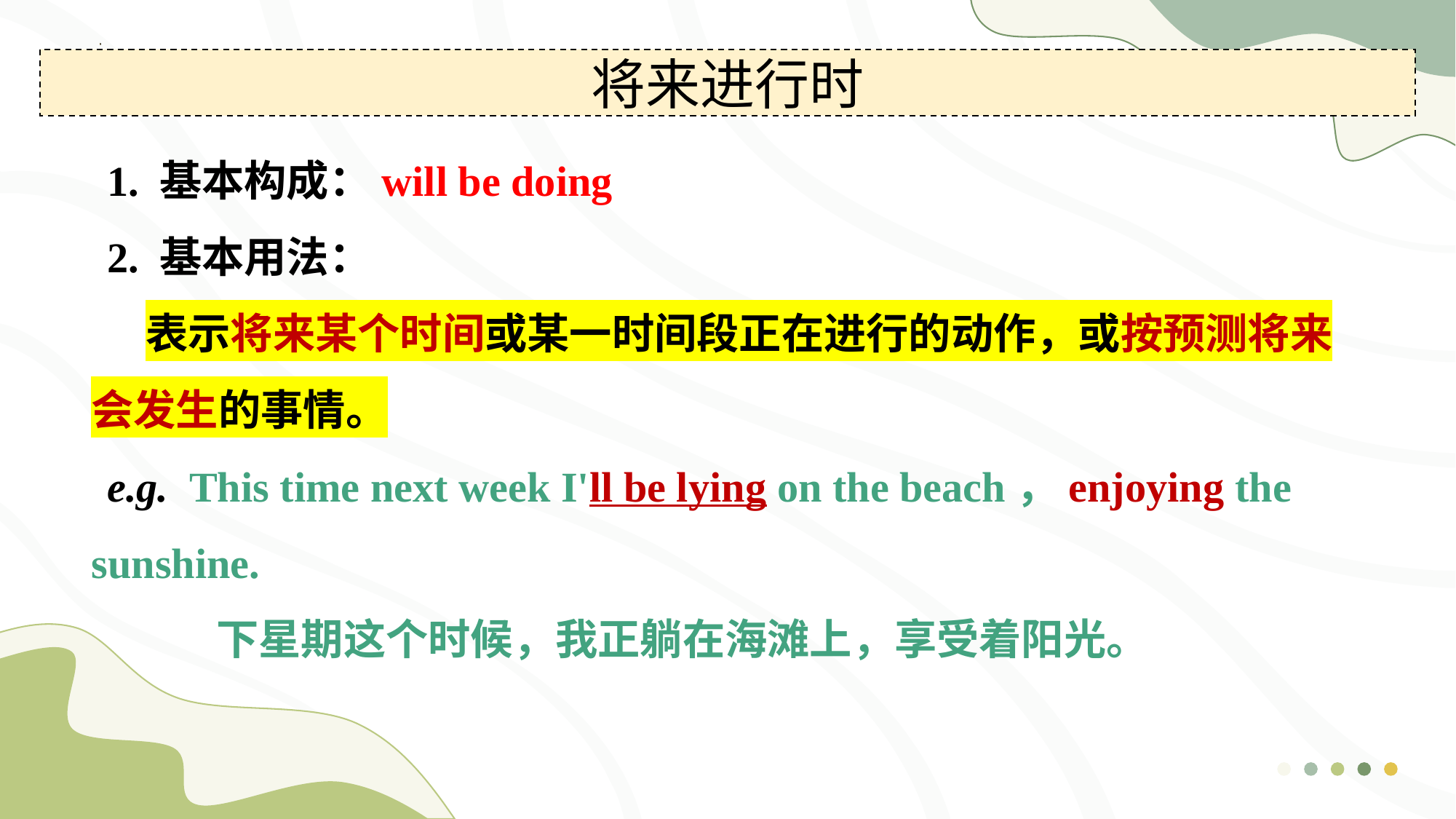

将来进行时
1. 基本构成：will be doing
2. 基本用法：
表示将来某个时间或某一时间段正在进行的动作，或按预测将来会发生的事情。
e.g.  This time next week I'll be lying on the beach，enjoying the sunshine.
下星期这个时候，我正躺在海滩上，享受着阳光。